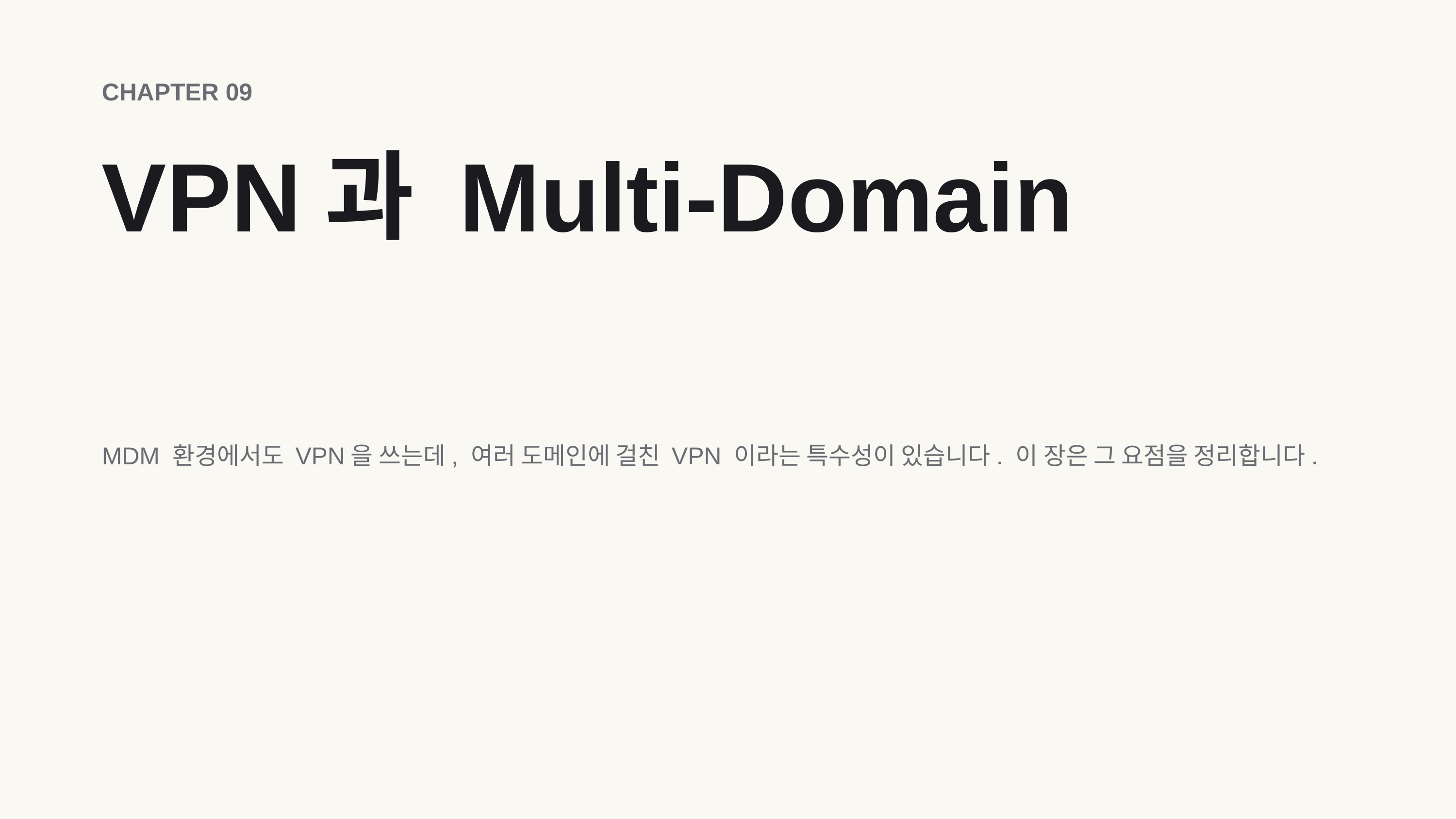

CHAPTER 09
VPN과 Multi-Domain
MDM 환경에서도 VPN을 쓰는데, 여러 도메인에 걸친 VPN 이라는 특수성이 있습니다. 이 장은 그 요점을 정리합니다.